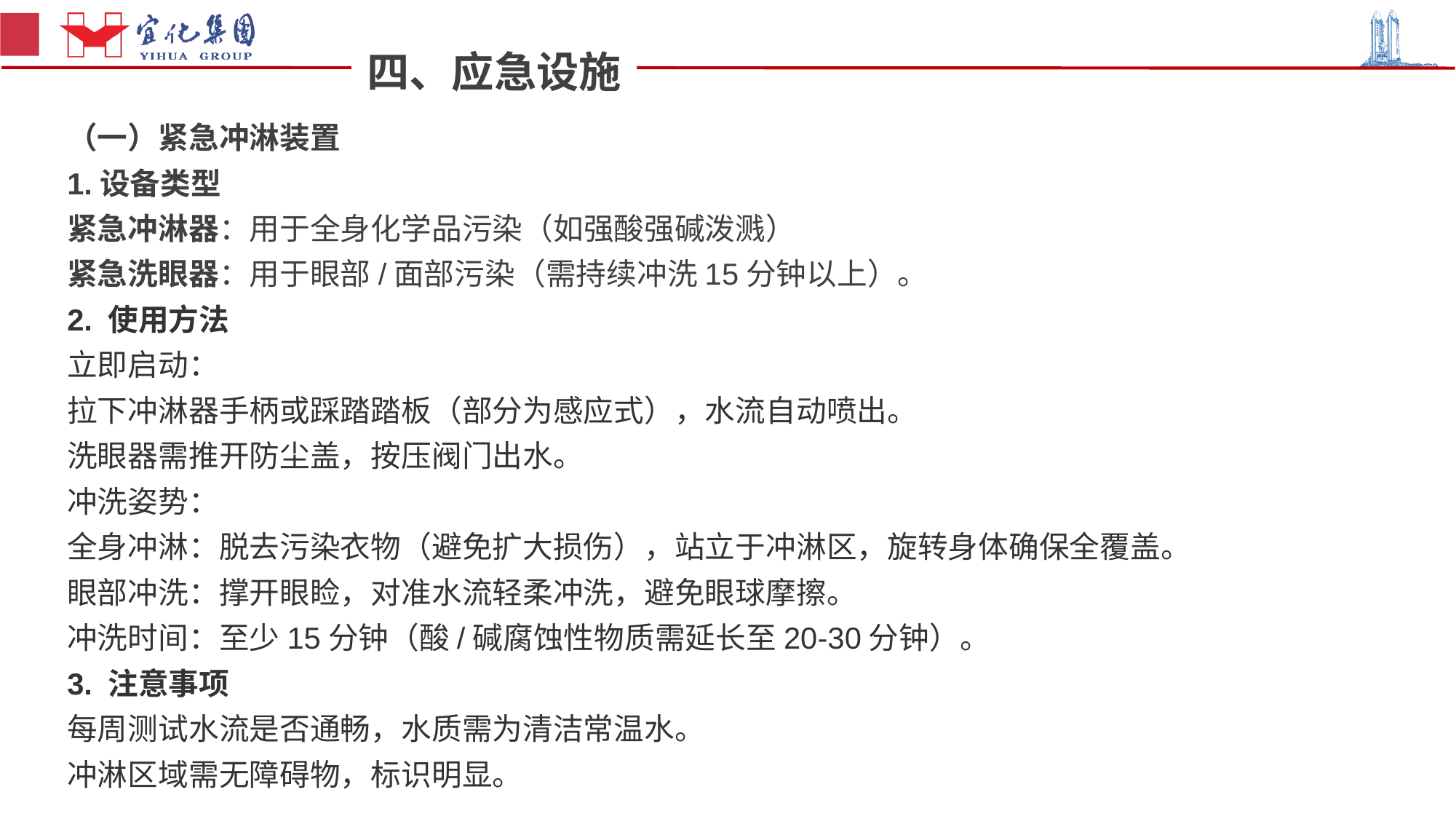

四、应急设施
（一）紧急冲淋装置
1.设备类型
紧急冲淋器：用于全身化学品污染（如强酸强碱泼溅）
紧急洗眼器：用于眼部/面部污染（需持续冲洗15分钟以上）。
2. 使用方法
立即启动：
拉下冲淋器手柄或踩踏踏板（部分为感应式），水流自动喷出。
洗眼器需推开防尘盖，按压阀门出水。
冲洗姿势：
全身冲淋：脱去污染衣物（避免扩大损伤），站立于冲淋区，旋转身体确保全覆盖。
眼部冲洗：撑开眼睑，对准水流轻柔冲洗，避免眼球摩擦。
冲洗时间：至少15分钟（酸/碱腐蚀性物质需延长至20-30分钟）。
3. 注意事项
每周测试水流是否通畅，水质需为清洁常温水。
冲淋区域需无障碍物，标识明显。